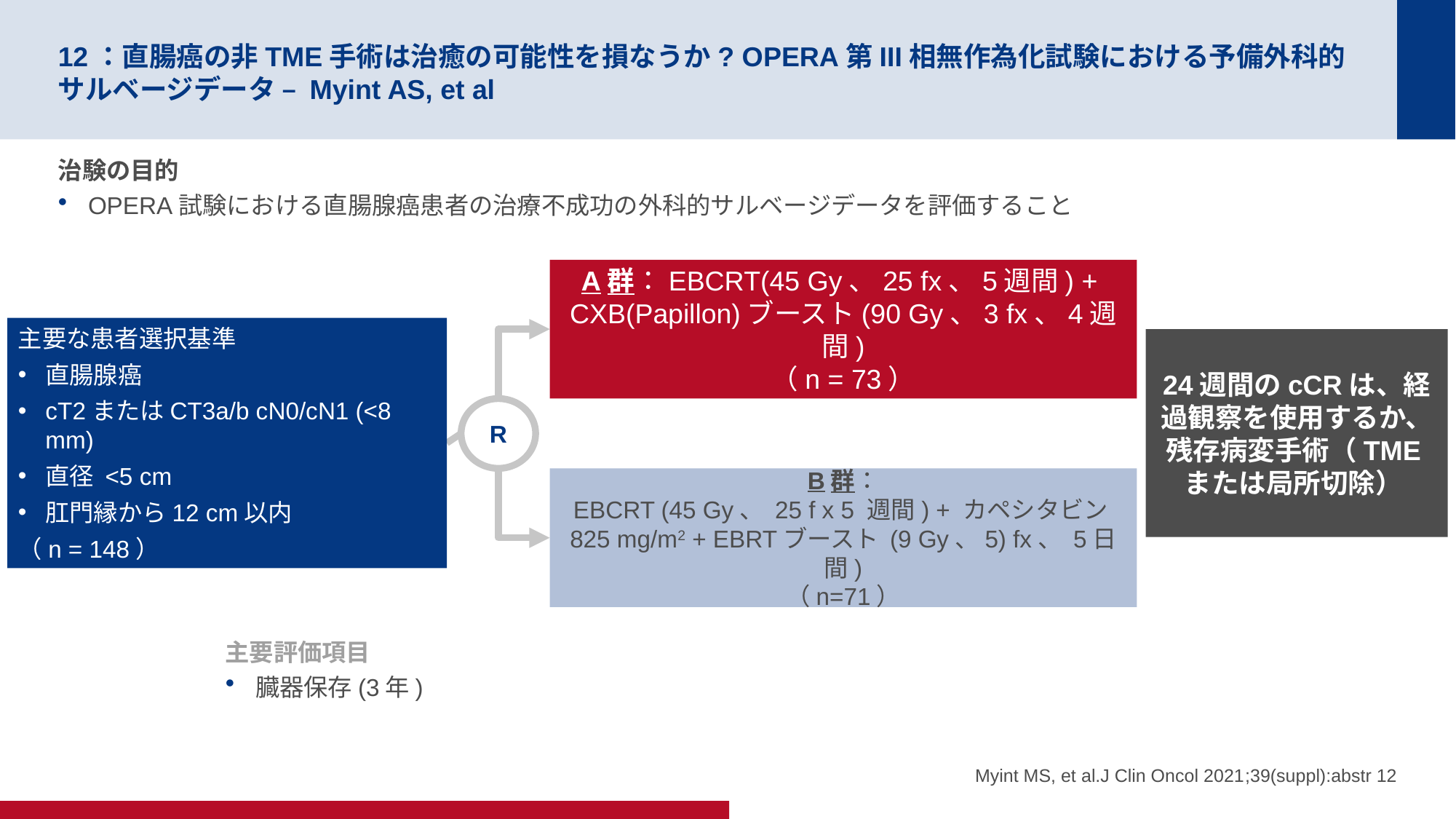

# 12：直腸癌の非TME手術は治癒の可能性を損なうか? OPERA第III相無作為化試験における予備外科的サルベージデータ – Myint AS, et al
治験の目的
OPERA試験における直腸腺癌患者の治療不成功の外科的サルベージデータを評価すること
A群：EBCRT(45 Gy、25 fx、5週間) +
CXB(Papillon)ブースト(90 Gy、3 fx、4週間)
（n = 73）
主要な患者選択基準
直腸腺癌
cT2またはCT3a/b cN0/cN1 (<8 mm)
直径 <5 cm
肛門縁から12 cm以内
（n = 148）
24週間のcCRは、経過観察を使用するか、
残存病変手術（TMEまたは局所切除）
R
B群：
EBCRT (45 Gy、 25 f x 5 週間) + カペシタビン
825 mg/m2 + EBRTブースト (9 Gy、5) fx、 5日間)
（n=71）
主要評価項目
臓器保存(3年)

Myint MS, et al.J Clin Oncol 2021;39(suppl):abstr 12